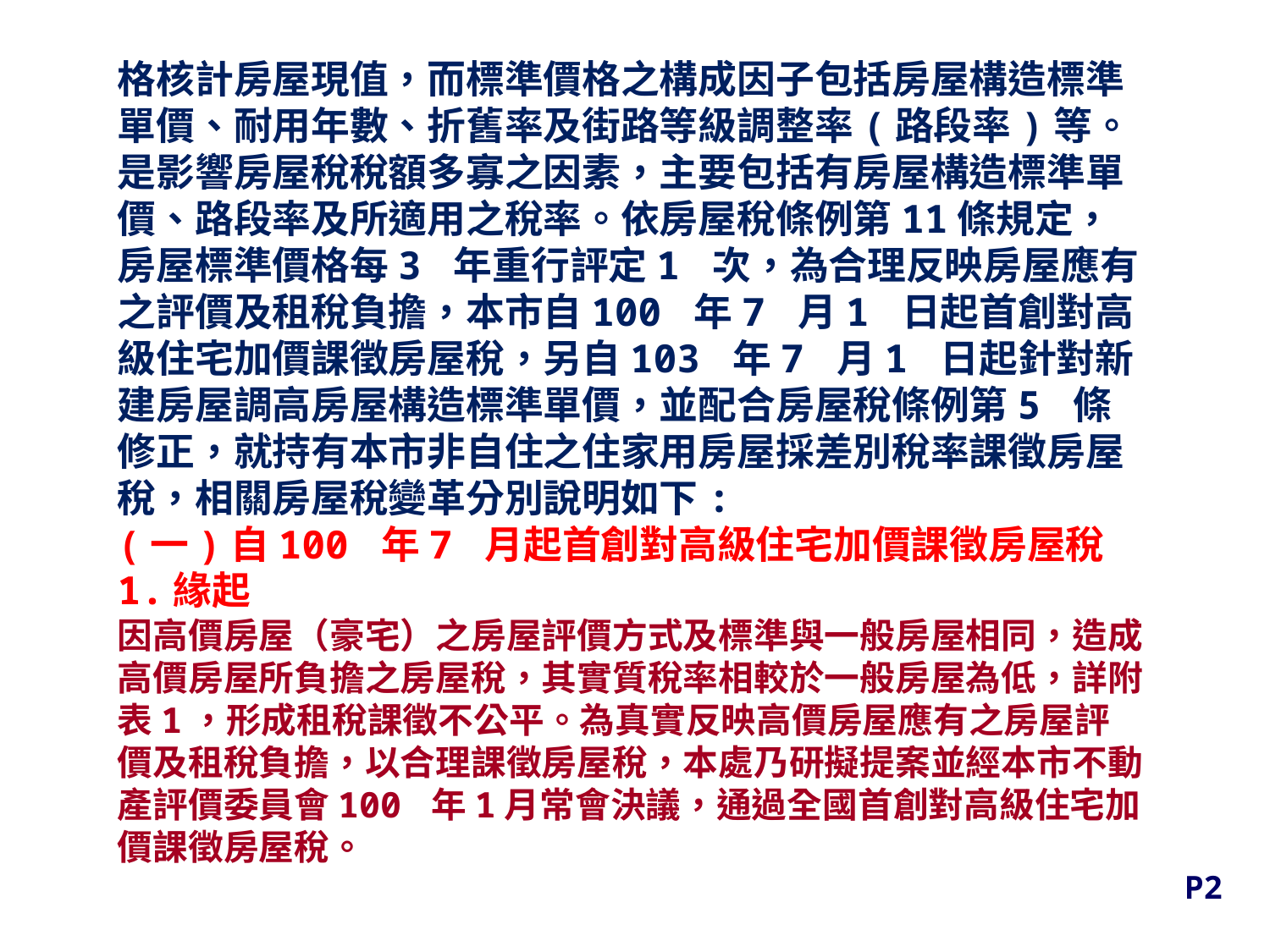

格核計房屋現值，而標準價格之構成因子包括房屋構造標準單價、耐用年數、折舊率及街路等級調整率(路段率)等。是影響房屋稅稅額多寡之因素，主要包括有房屋構造標準單價、路段率及所適用之稅率。依房屋稅條例第11條規定，房屋標準價格每3 年重行評定1 次，為合理反映房屋應有之評價及租稅負擔，本市自100 年7 月1 日起首創對高級住宅加價課徵房屋稅，另自103 年7 月1 日起針對新建房屋調高房屋構造標準單價，並配合房屋稅條例第5 條修正，就持有本市非自住之住家用房屋採差別稅率課徵房屋稅，相關房屋稅變革分別說明如下:
(一)自100 年7 月起首創對高級住宅加價課徵房屋稅
1.緣起
因高價房屋（豪宅）之房屋評價方式及標準與一般房屋相同，造成高價房屋所負擔之房屋稅，其實質稅率相較於一般房屋為低，詳附表1，形成租稅課徵不公平。為真實反映高價房屋應有之房屋評價及租稅負擔，以合理課徵房屋稅，本處乃研擬提案並經本市不動產評價委員會100 年1月常會決議，通過全國首創對高級住宅加價課徵房屋稅。
P2